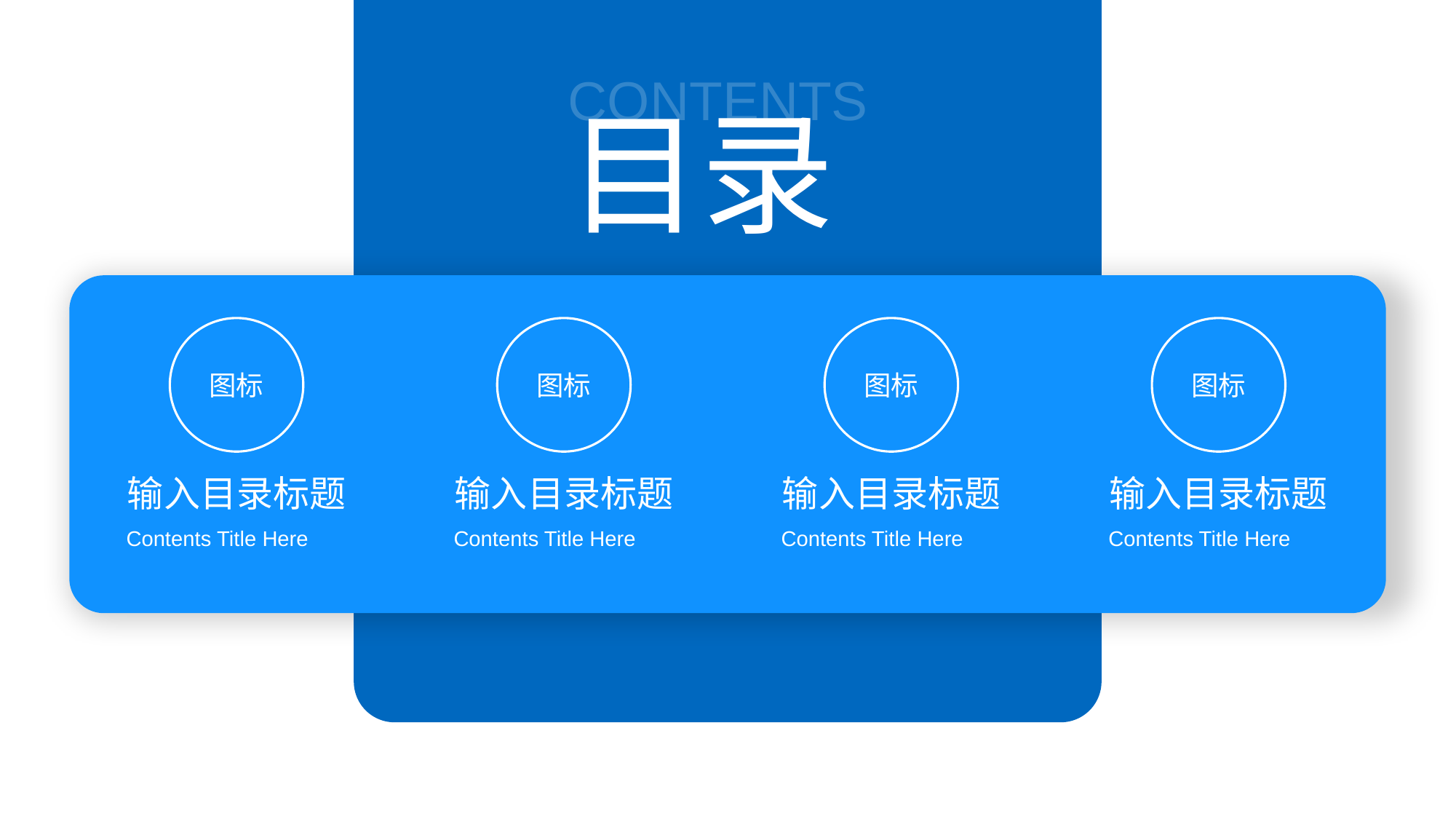

CONTENTS
目录

图标
输入目录标题
Contents Title Here
图标
输入目录标题
Contents Title Here
图标
输入目录标题
Contents Title Here
图标
输入目录标题
Contents Title Here